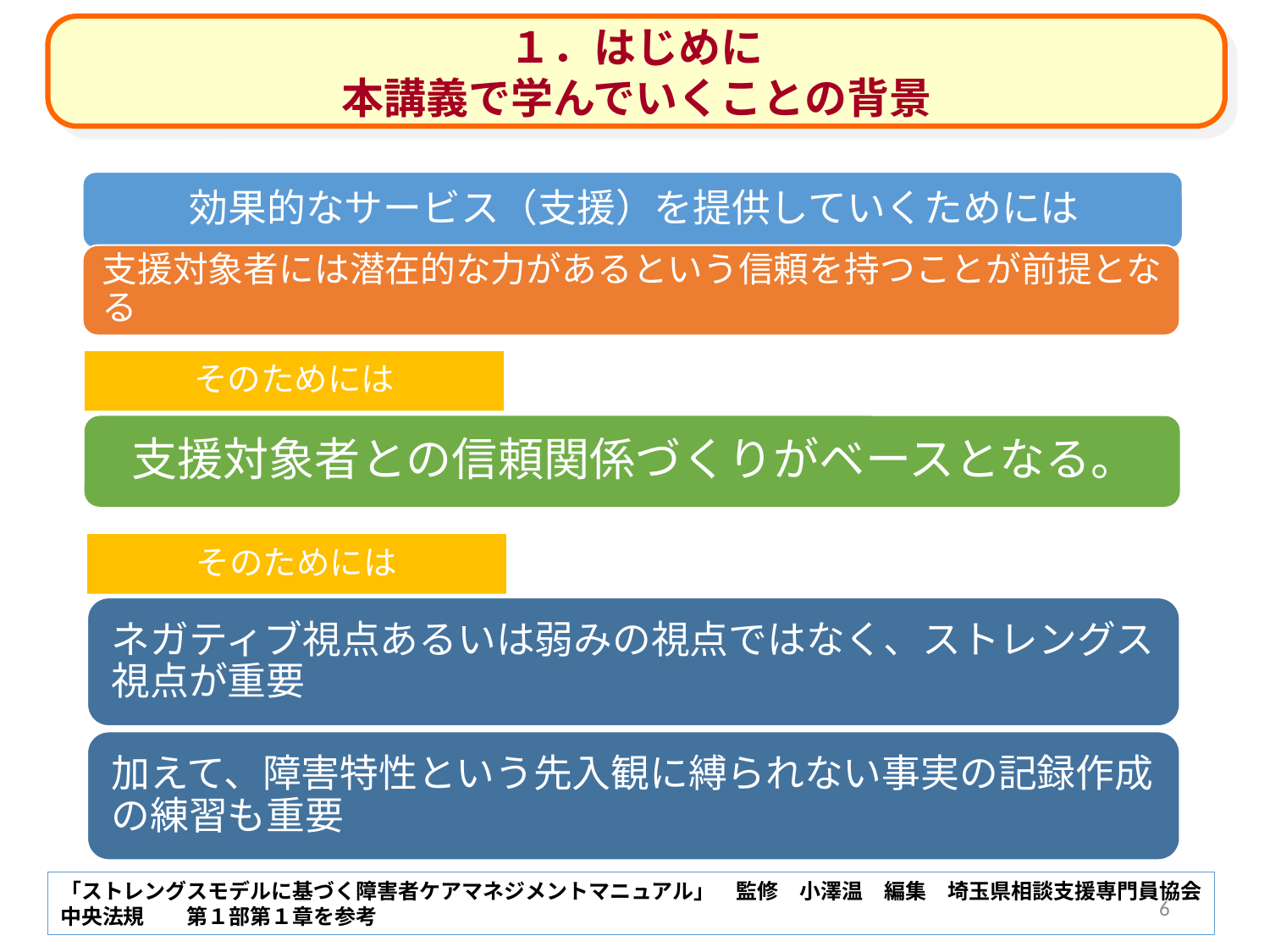

１．はじめに
本講義で学んでいくことの背景
効果的なサービス（支援）を提供していくためには
支援対象者には潜在的な力があるという信頼を持つことが前提となる
そのためには
支援対象者との信頼関係づくりがベースとなる。
そのためには
ネガティブ視点あるいは弱みの視点ではなく、ストレングス視点が重要
加えて、障害特性という先入観に縛られない事実の記録作成の練習も重要
「ストレングスモデルに基づく障害者ケアマネジメントマニュアル」　監修　小澤温　編集　埼玉県相談支援専門員協会
中央法規　　第１部第１章を参考
6